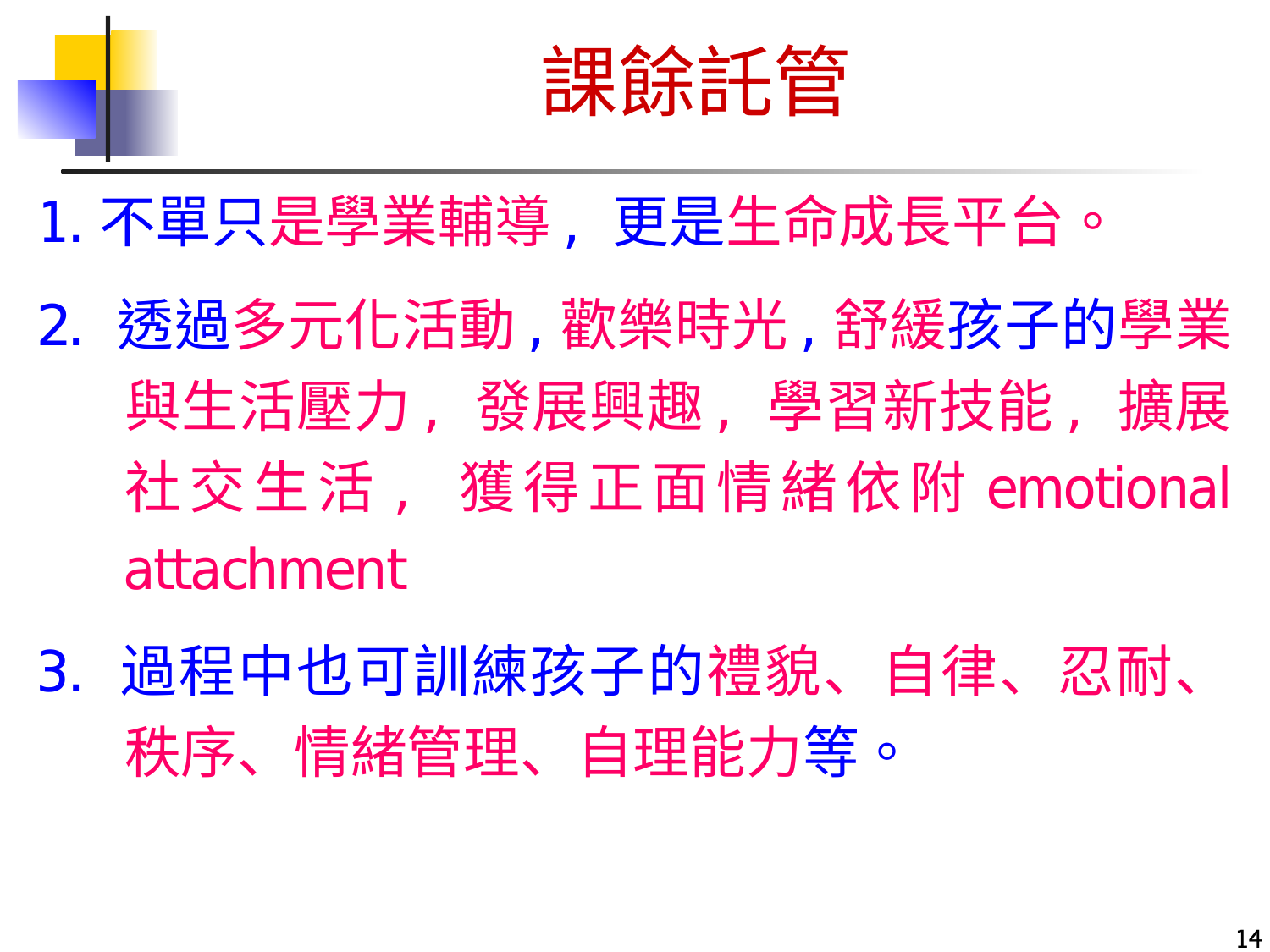

# 課餘託管
1.不單只是學業輔導, 更是生命成長平台。
2. 透過多元化活動,歡樂時光,舒緩孩子的學業與生活壓力, 發展興趣, 學習新技能, 擴展社交生活, 獲得正面情緒依附emotional attachment
3. 過程中也可訓練孩子的禮貌、自律、忍耐、秩序、情緒管理、自理能力等。
14